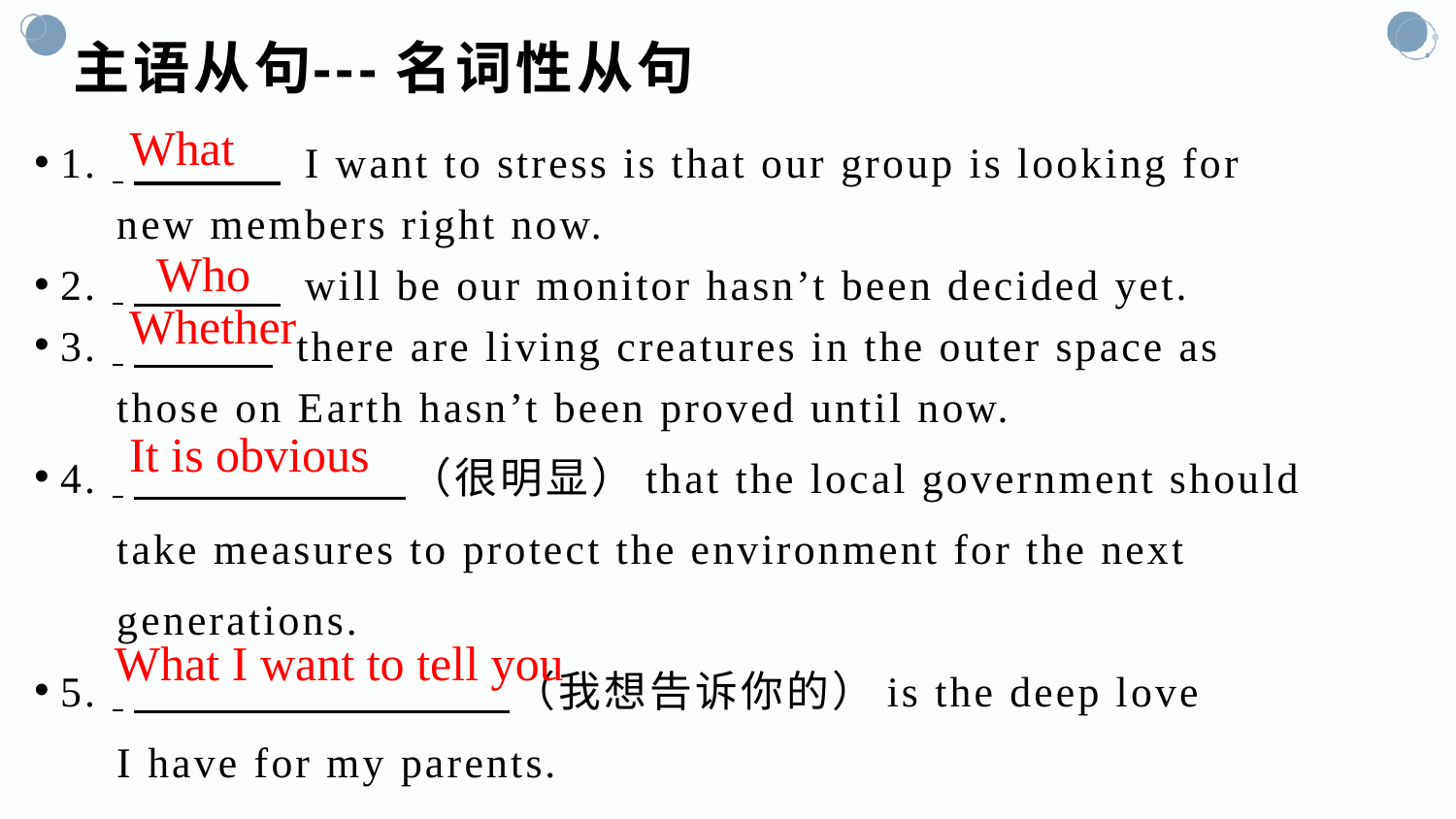

---名词性从句
主语从句
What
1.  　　　  I want to stress is that our group is looking for
      new members right now.
2.  　　　  will be our monitor hasn’t been decided yet.
3.  　   　  there are living creatures in the outer space as
      those on Earth hasn’t been proved until now.
4.  　　　　　　（很明显）that the local government should
      take measures to protect the environment for the next
      generations.
5.  　　　　　　　　 （我想告诉你的）is the deep love
      I have for my parents.

Who
Whether
It is obvious
What I want to tell you